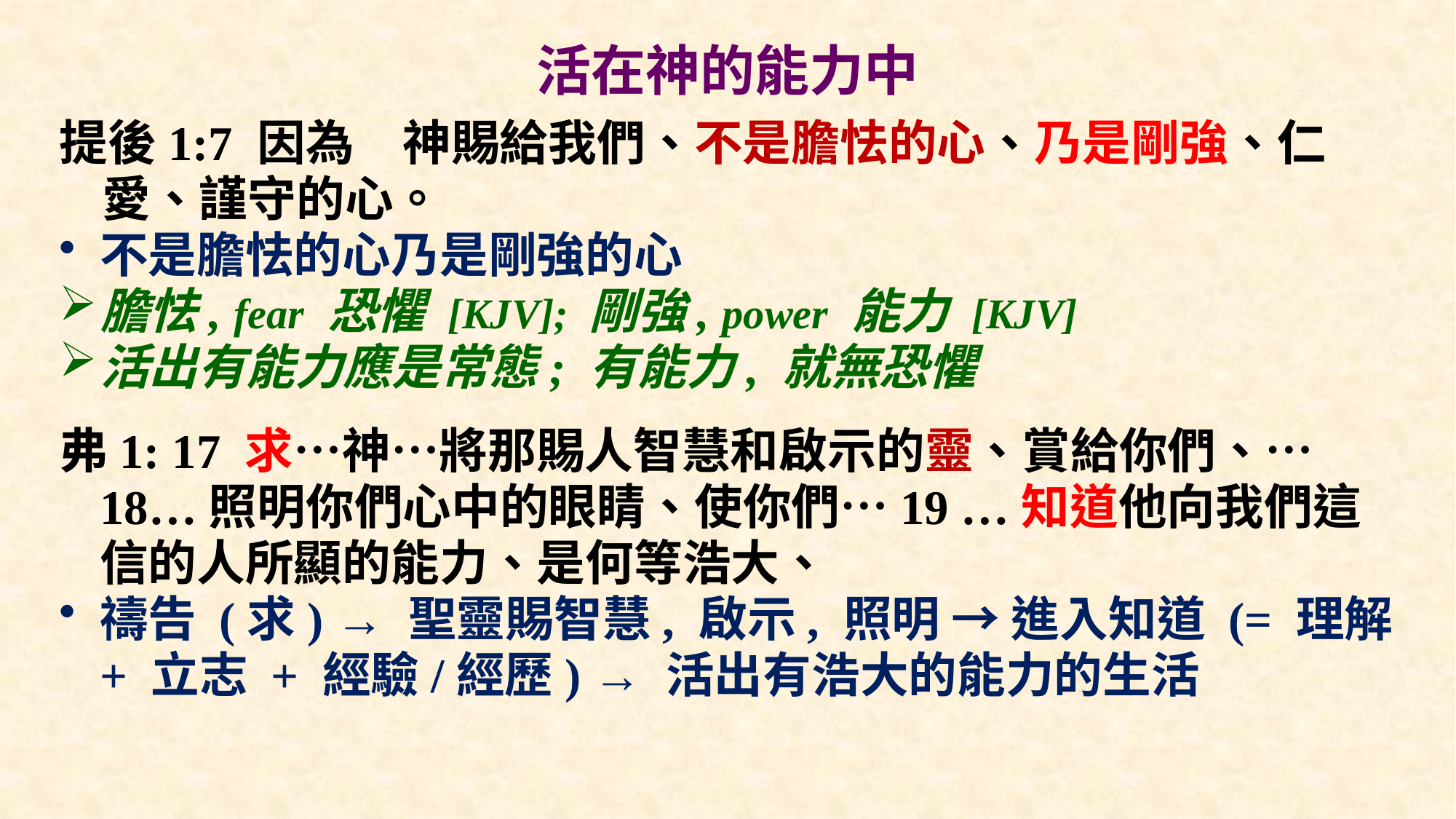

# 活在神的能力中
提後1:7 因為　神賜給我們、不是膽怯的心、乃是剛強、仁愛、謹守的心。
不是膽怯的心乃是剛強的心
膽怯, fear 恐懼 [KJV]; 剛強, power 能力 [KJV]
活出有能力應是常態; 有能力, 就無恐懼
弗1: 17 求…神…將那賜人智慧和啟示的靈、賞給你們、…18…照明你們心中的眼睛、使你們…19 …知道他向我們這信的人所顯的能力、是何等浩大、
禱告 (求) → 聖靈賜智慧, 啟示, 照明 → 進入知道 (= 理解 + 立志 + 經驗/經歷) → 活出有浩大的能力的生活